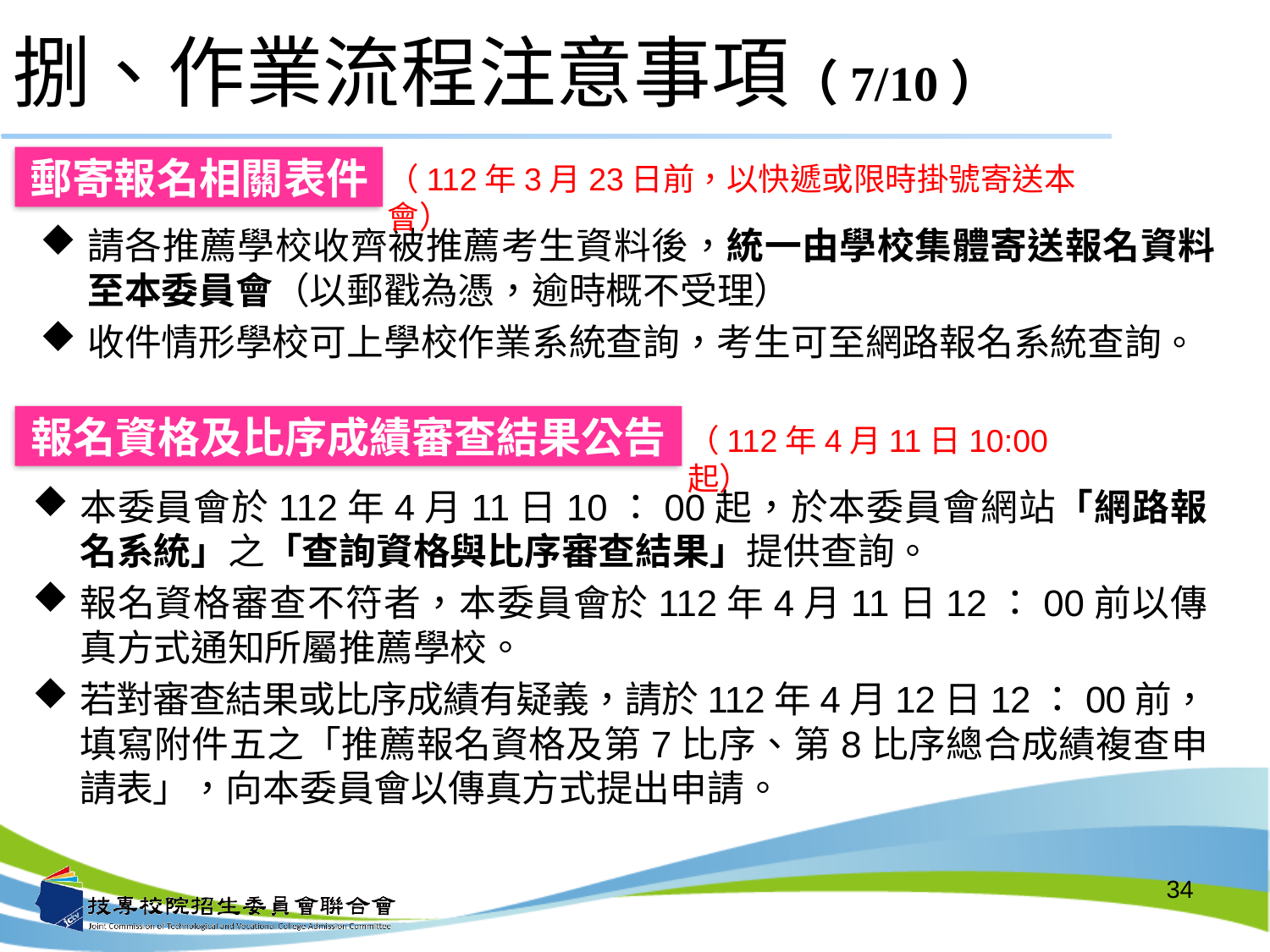

# 捌、作業流程注意事項（7/10）
郵寄報名相關表件
（112年3月23日前，以快遞或限時掛號寄送本會）
請各推薦學校收齊被推薦考生資料後，統一由學校集體寄送報名資料至本委員會（以郵戳為憑，逾時概不受理）
收件情形學校可上學校作業系統查詢，考生可至網路報名系統查詢。
報名資格及比序成績審查結果公告
（112年4月11日10:00起）
本委員會於112年4月11日10：00起，於本委員會網站「網路報名系統」之「查詢資格與比序審查結果」提供查詢。
報名資格審查不符者，本委員會於112年4月11日12：00前以傳真方式通知所屬推薦學校。
若對審查結果或比序成績有疑義，請於112年4月12日12：00前，填寫附件五之「推薦報名資格及第7比序、第8比序總合成績複查申請表」，向本委員會以傳真方式提出申請。
34